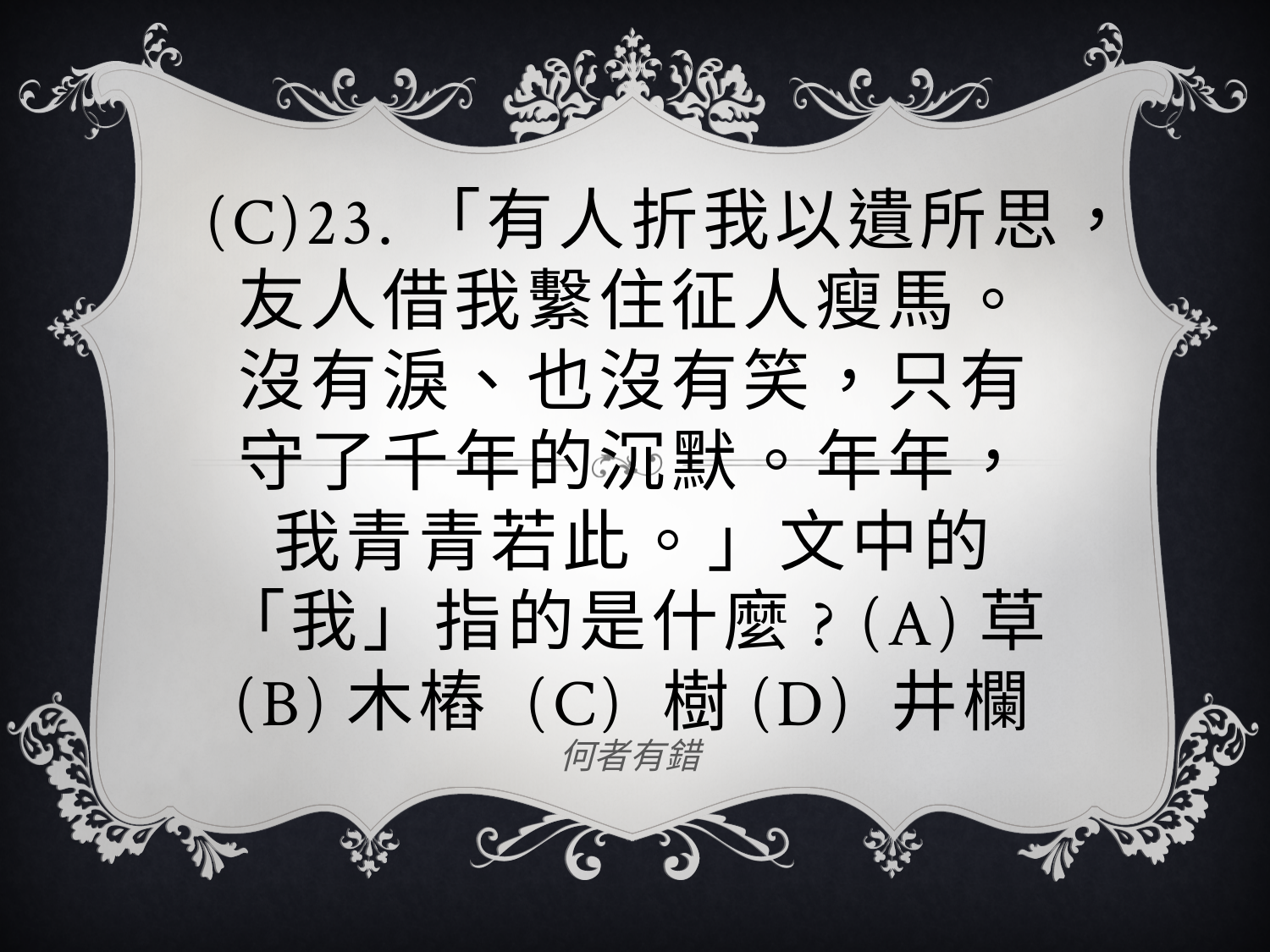

# (C)23.「有人折我以遺所思，友人借我繫住征人瘦馬。沒有淚、也沒有笑，只有守了千年的沉默。年年，我青青若此。」文中的「我」指的是什麼? (A)草 (B)木樁 (C) 樹(D) 井欄
何者有錯